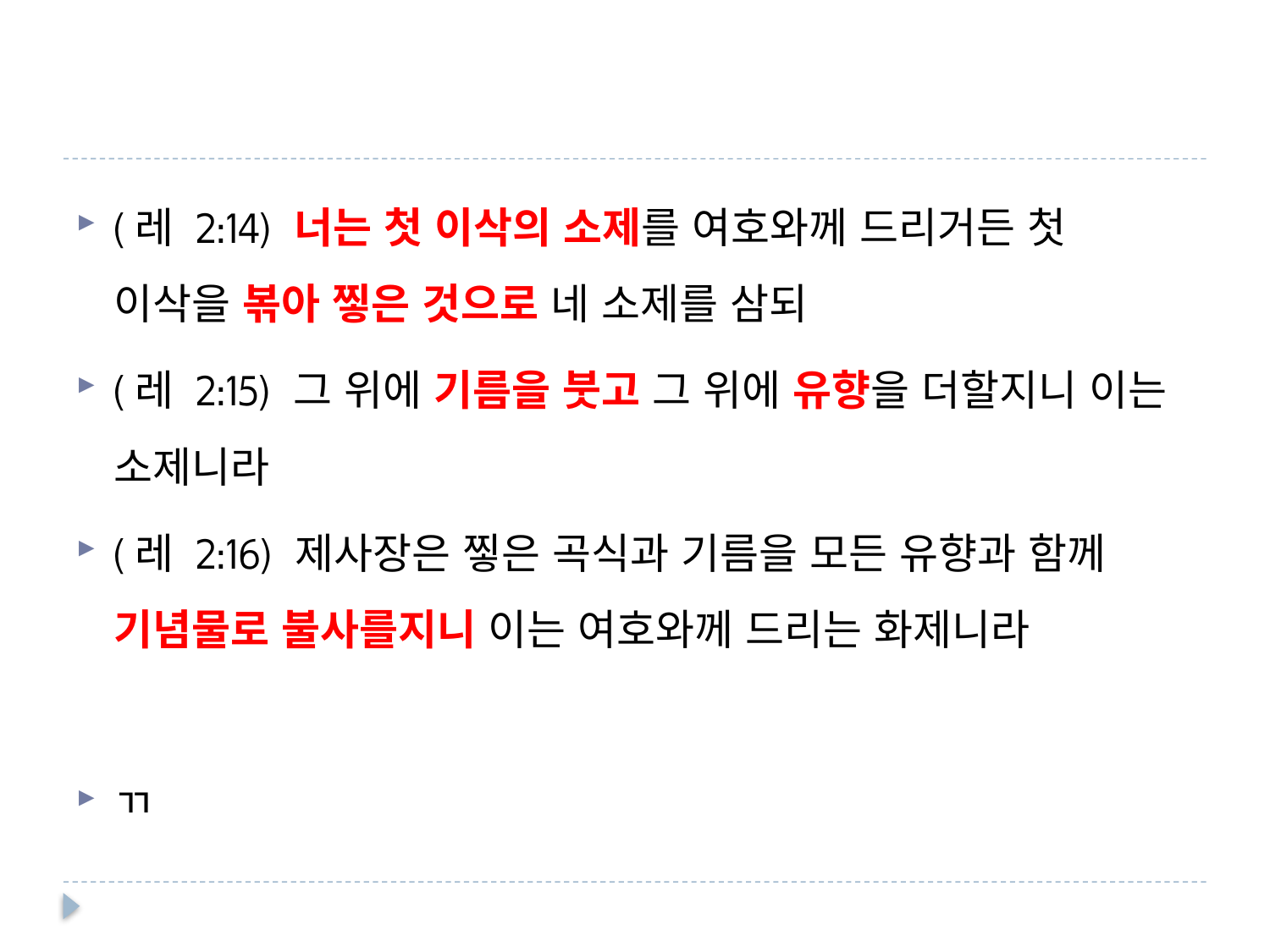

#
(레 2:14) 너는 첫 이삭의 소제를 여호와께 드리거든 첫 이삭을 볶아 찧은 것으로 네 소제를 삼되
(레 2:15) 그 위에 기름을 붓고 그 위에 유향을 더할지니 이는 소제니라
(레 2:16) 제사장은 찧은 곡식과 기름을 모든 유향과 함께 기념물로 불사를지니 이는 여호와께 드리는 화제니라

ㄲ